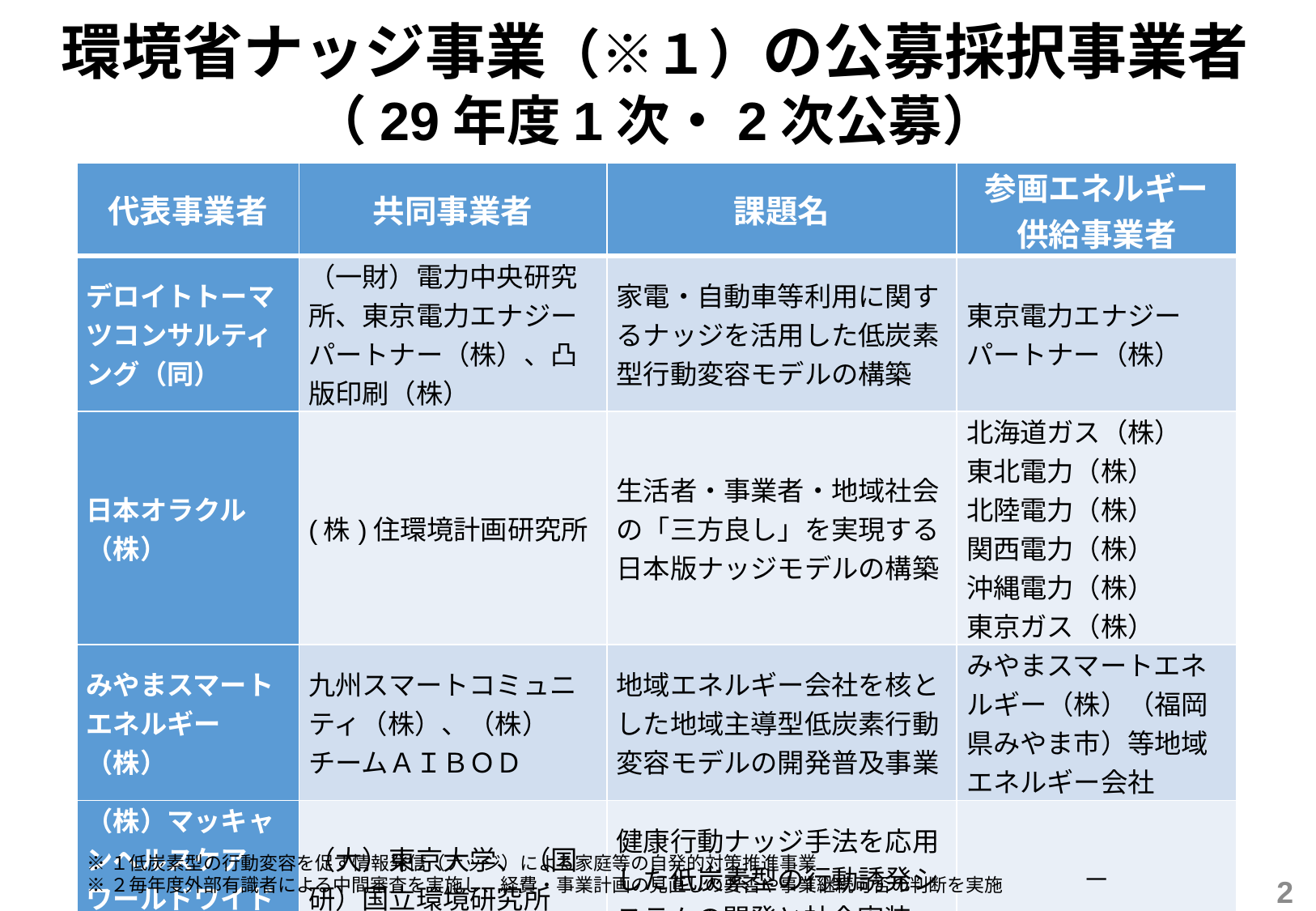

環境省ナッジ事業（※１）の公募採択事業者
（29年度1次・2次公募）
| 代表事業者 | 共同事業者 | 課題名 | 参画エネルギー 供給事業者 |
| --- | --- | --- | --- |
| デロイトトーマツコンサルティング（同） | （一財）電力中央研究所、東京電力エナジーパートナー（株）、凸版印刷（株） | 家電・自動車等利用に関するナッジを活用した低炭素型行動変容モデルの構築 | 東京電力エナジーパートナー（株） |
| 日本オラクル（株） | (株)住環境計画研究所 | 生活者・事業者・地域社会の「三方良し」を実現する日本版ナッジモデルの構築 | 北海道ガス（株） 東北電力（株） 北陸電力（株） 関西電力（株） 沖縄電力（株） 東京ガス（株） |
| みやまスマートエネルギー（株） | 九州スマートコミュニティ（株）、（株）チームＡＩＢＯＤ | 地域エネルギー会社を核とした地域主導型低炭素行動変容モデルの開発普及事業 | みやまスマートエネルギー（株）（福岡県みやま市）等地域エネルギー会社 |
| （株）マッキャンヘルスケアワールドワイドジャパン | （大）東京大学、（国研）国立環境研究所 | 健康行動ナッジ手法を応用した低炭素型の行動誘発システムの開発と社会実装 | － |
※１低炭素型の行動変容を促す情報発信（ナッジ）による家庭等の自発的対策推進事業
※２毎年度外部有識者による中間審査を実施し、経費・事業計画の見直しの要否や事業継続可否の判断を実施
2